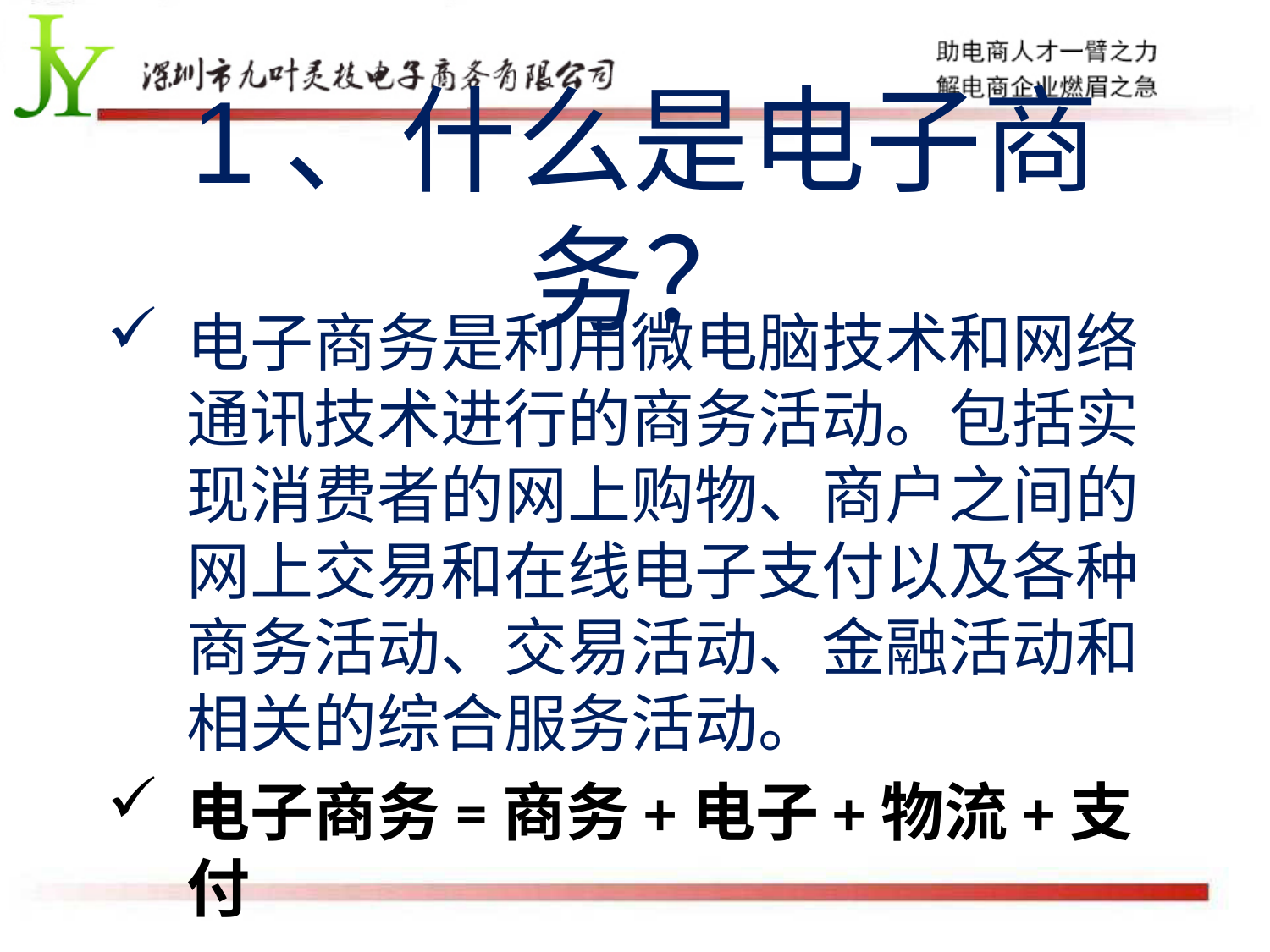

# 1、什么是电子商务？
电子商务是利用微电脑技术和网络通讯技术进行的商务活动。包括实现消费者的网上购物、商户之间的网上交易和在线电子支付以及各种商务活动、交易活动、金融活动和相关的综合服务活动。
电子商务=商务+电子+物流+支付